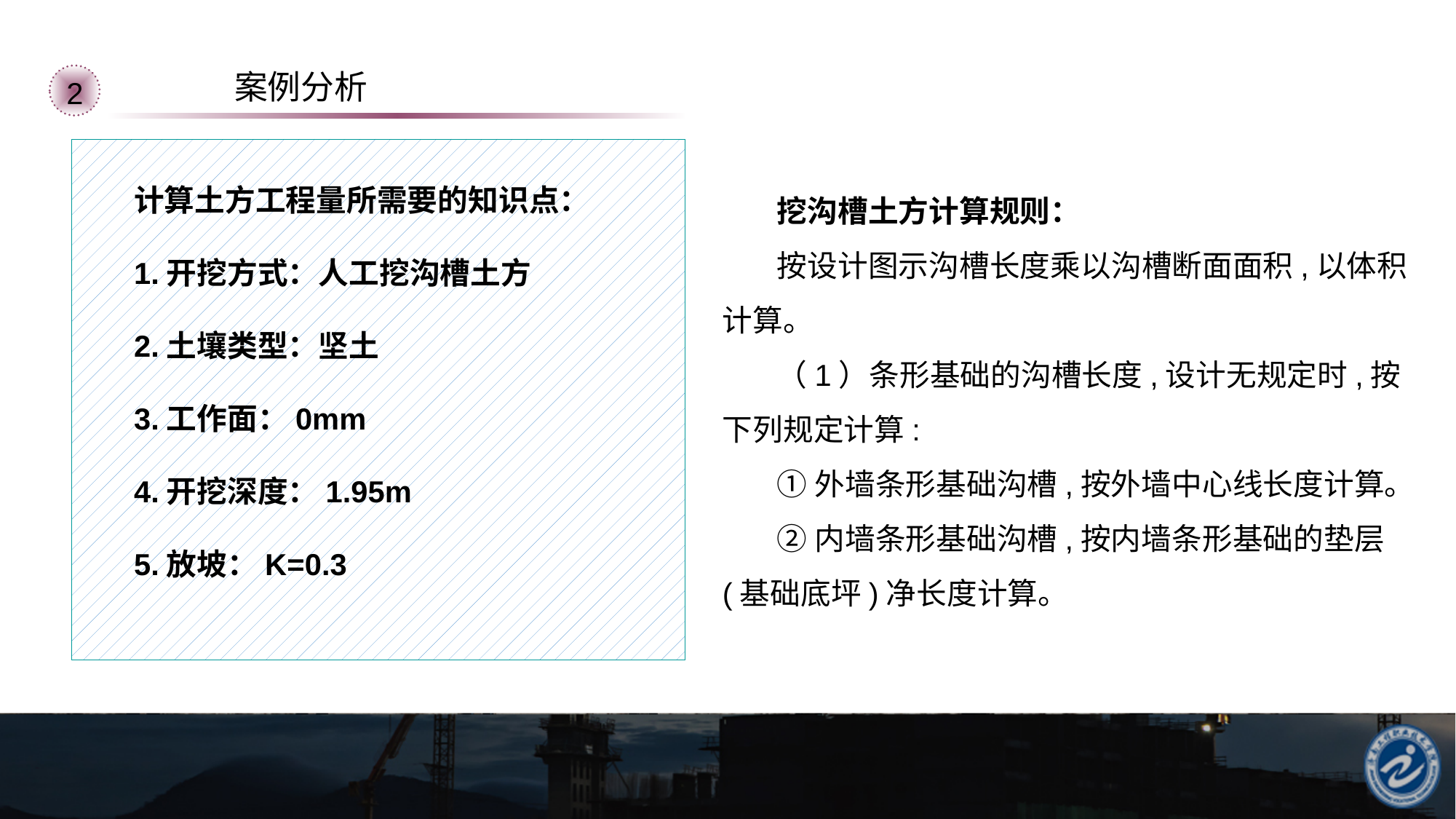

案例分析

2

计算土方工程量所需要的知识点：
1.开挖方式：人工挖沟槽土方
2.土壤类型：坚土
3.工作面：0mm
4.开挖深度：1.95m
5.放坡：K=0.3

挖沟槽土方计算规则：
按设计图示沟槽长度乘以沟槽断面面积,以体积计算。
（1）条形基础的沟槽长度,设计无规定时,按下列规定计算:
①外墙条形基础沟槽,按外墙中心线长度计算。
②内墙条形基础沟槽,按内墙条形基础的垫层(基础底坪)净长度计算。